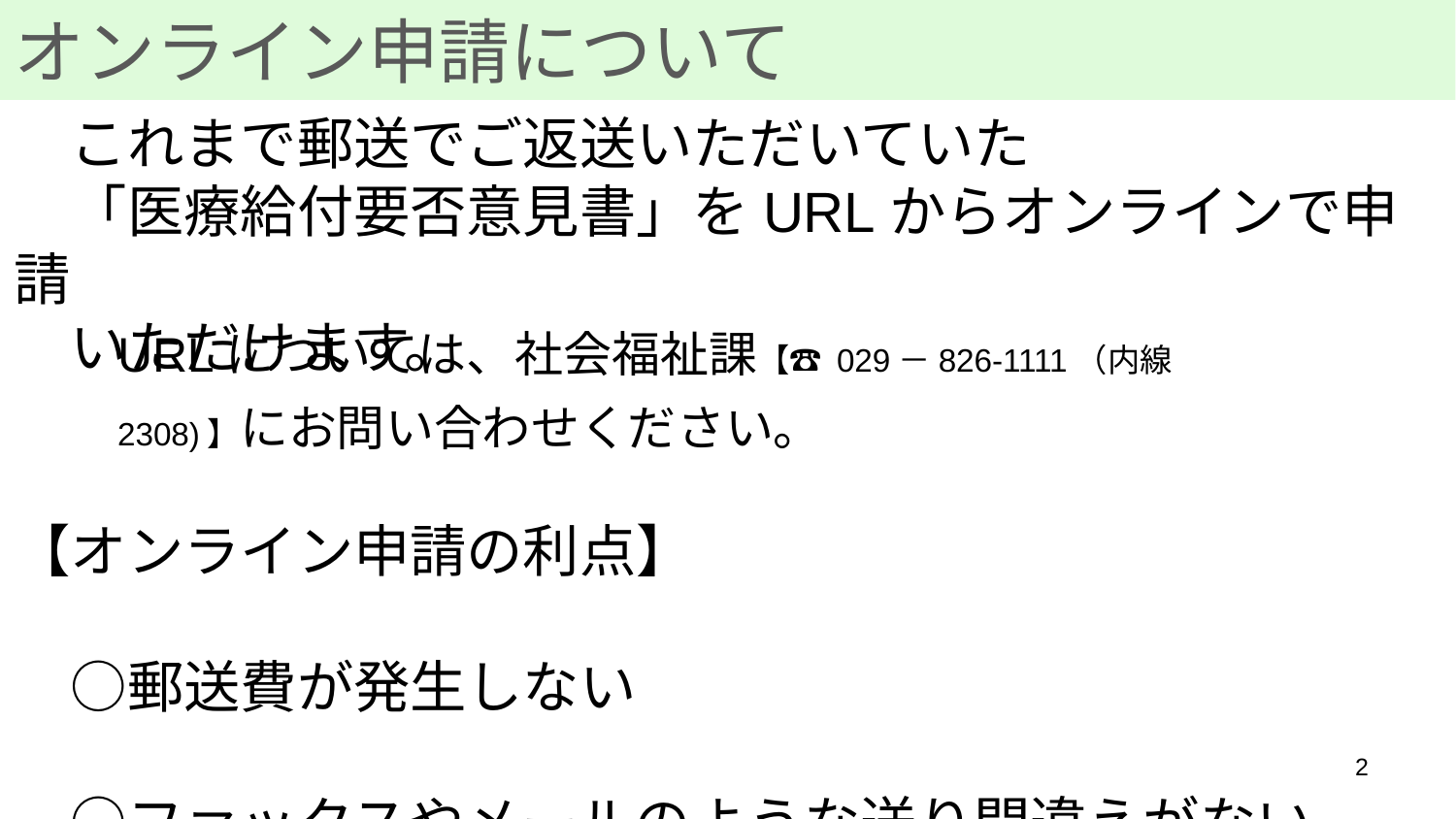

オンライン申請について
　これまで郵送でご返送いただいていた
　「医療給付要否意見書」をURLからオンラインで申請
　いただけます。

【オンライン申請の利点】

　○郵送費が発生しない

　○ファックスやメールのような送り間違えがない

URLについては、社会福祉課【☎ 029－826-1111（内線2308)】にお問い合わせください。
2